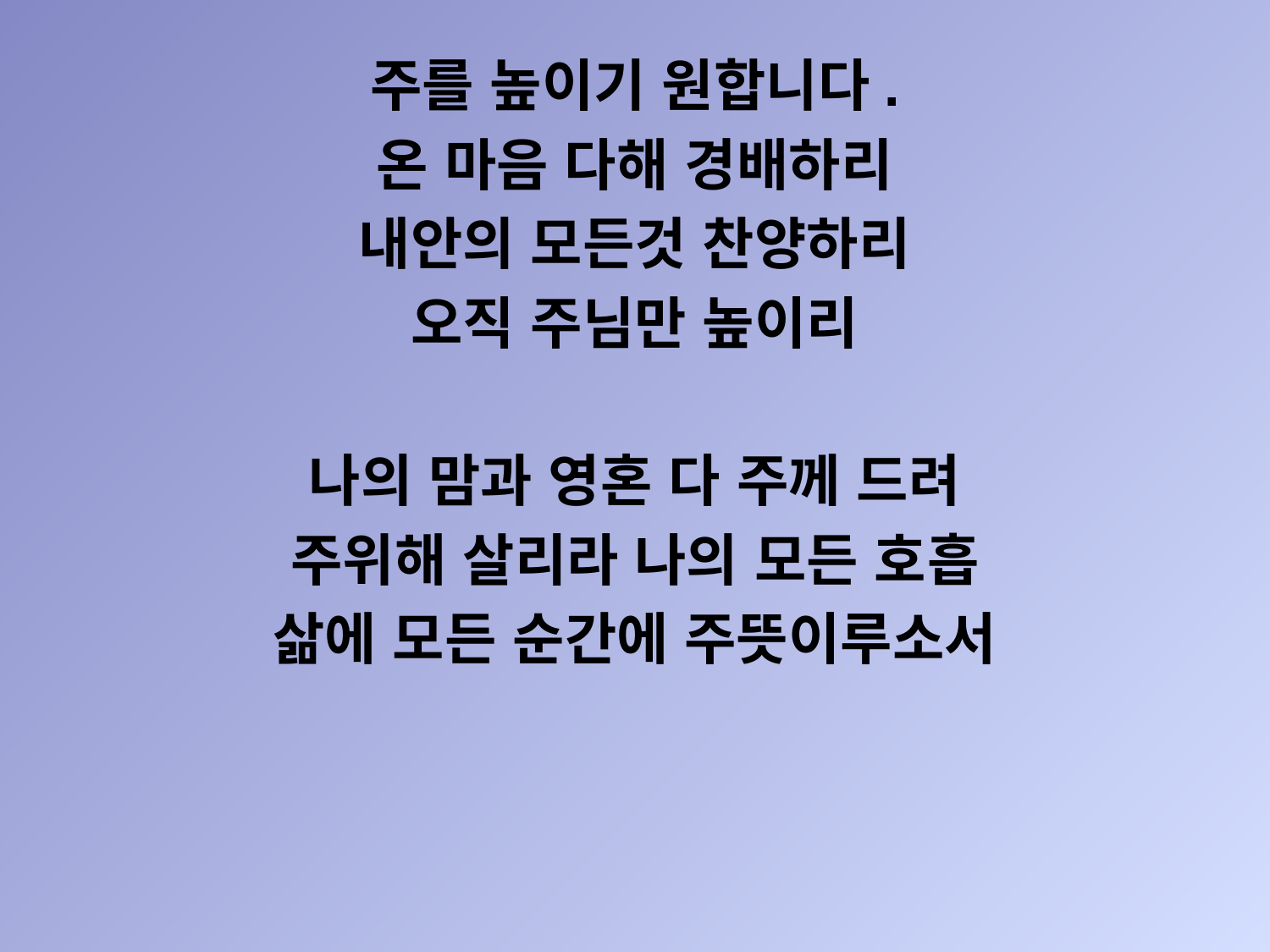

주를 높이기 원합니다.
온 마음 다해 경배하리
내안의 모든것 찬양하리
오직 주님만 높이리

나의 맘과 영혼 다 주께 드려
주위해 살리라 나의 모든 호흡
삶에 모든 순간에 주뜻이루소서